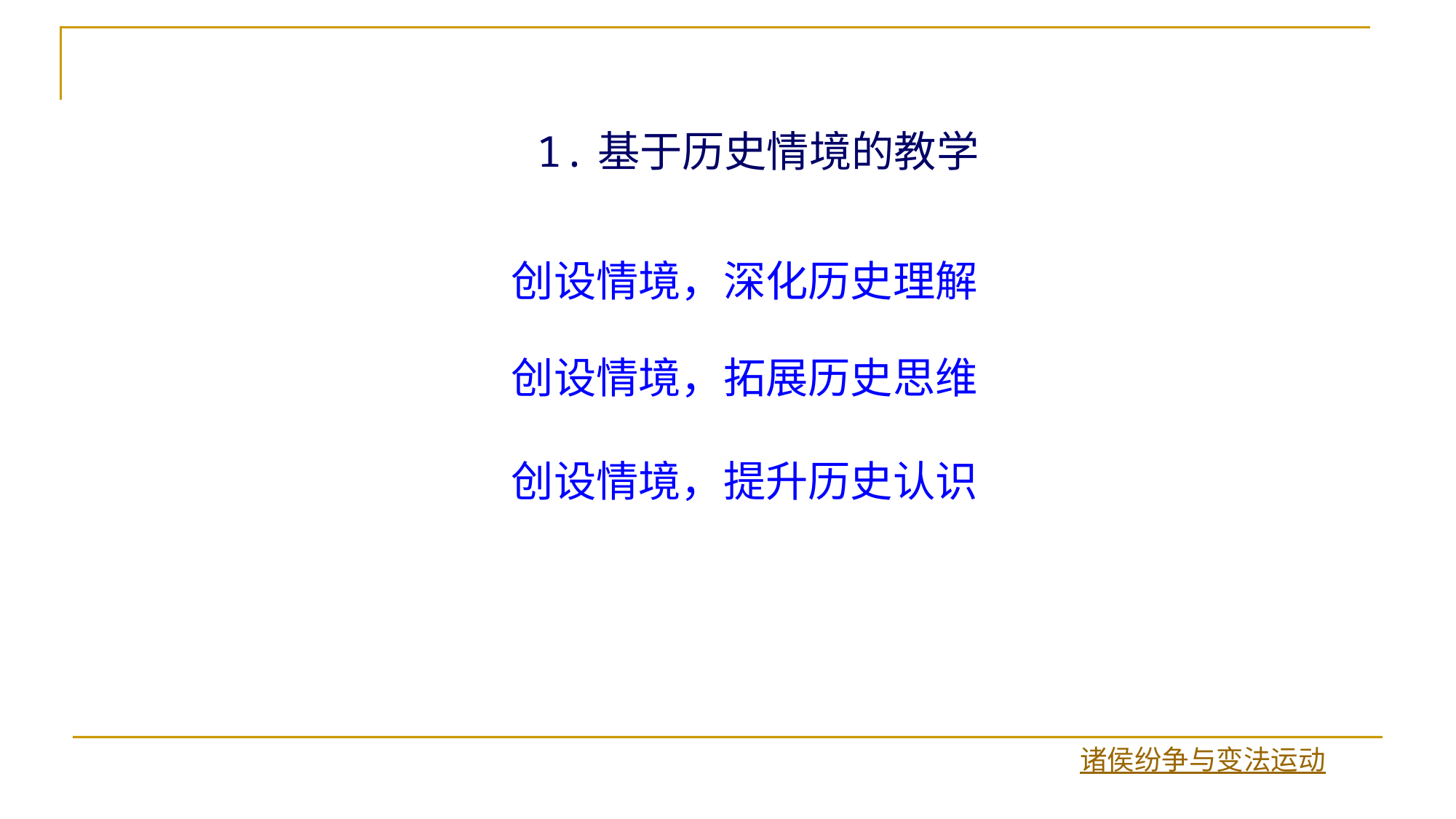

1.基于历史情境的教学
创设情境，深化历史理解
创设情境，拓展历史思维
创设情境，提升历史认识
诸侯纷争与变法运动